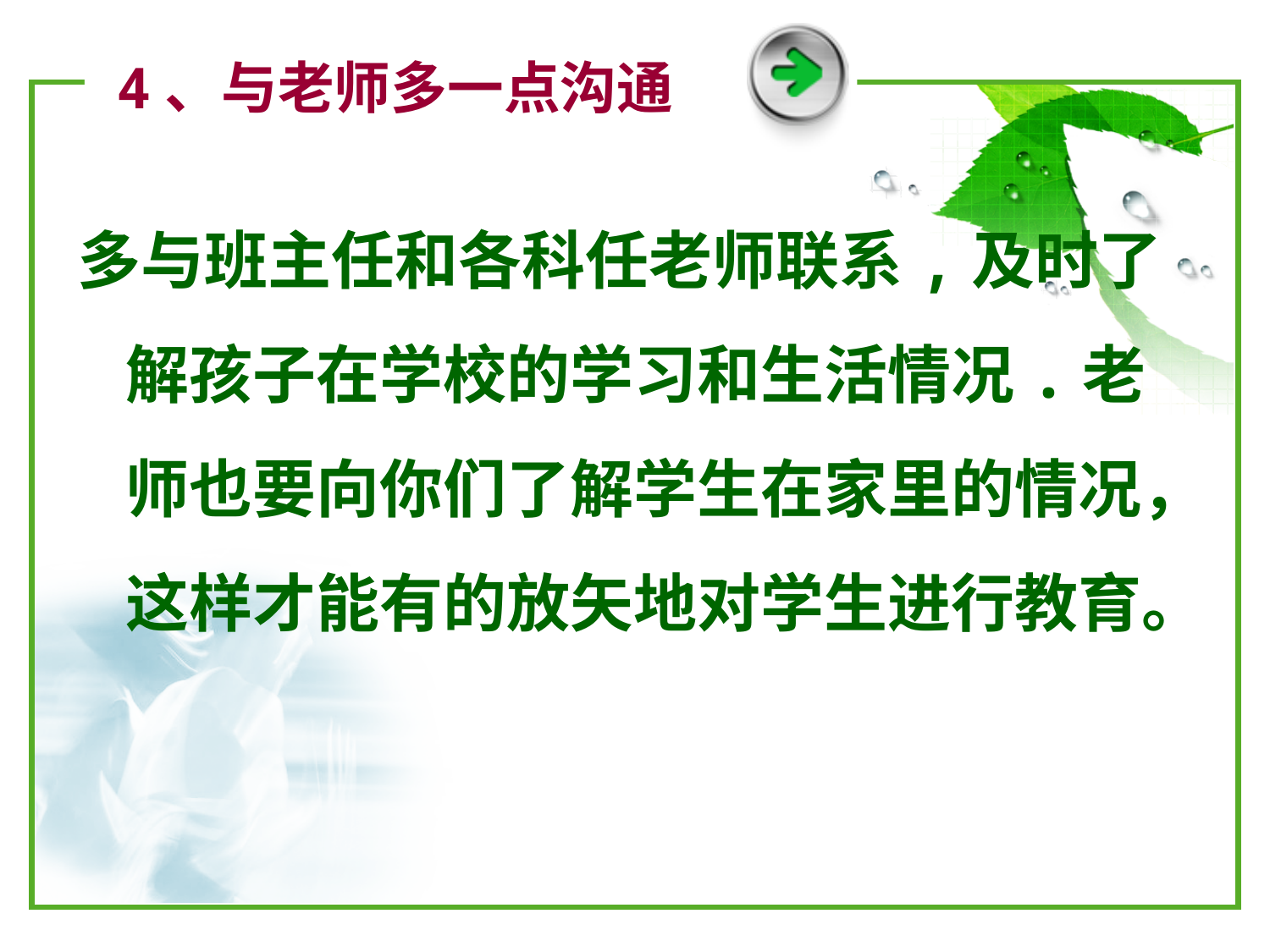

# 4、与老师多一点沟通
多与班主任和各科任老师联系,及时了解孩子在学校的学习和生活情况.老师也要向你们了解学生在家里的情况，这样才能有的放矢地对学生进行教育。